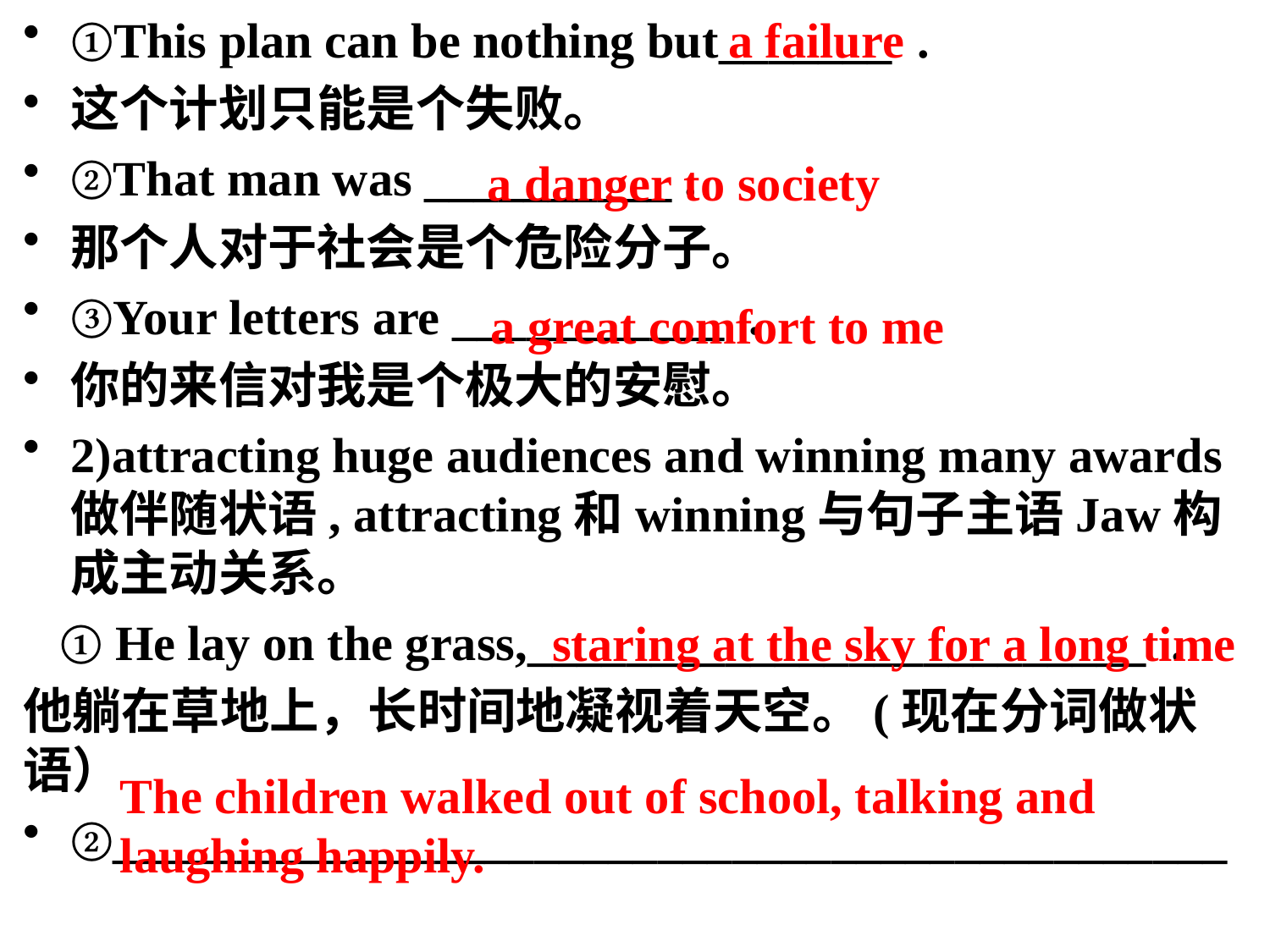

①This plan can be nothing but_______  .
这个计划只能是个失败。
②That man was __________ .
那个人对于社会是个危险分子。
③Your letters are ___________  .
你的来信对我是个极大的安慰。
2)attracting huge audiences and winning many awards做伴随状语, attracting和winning与句子主语Jaw构成主动关系。
   ① He lay on the grass,_________________________  .
他躺在草地上，长时间地凝视着天空。(现在分词做状语）
②_____________________________________________
____________
孩子们高兴地说笑着走出学校。（现在分词做状语）
a failure
 a danger to society
a great comfort to me
staring at the sky for a long time
The children walked out of school, talking and
laughing happily.